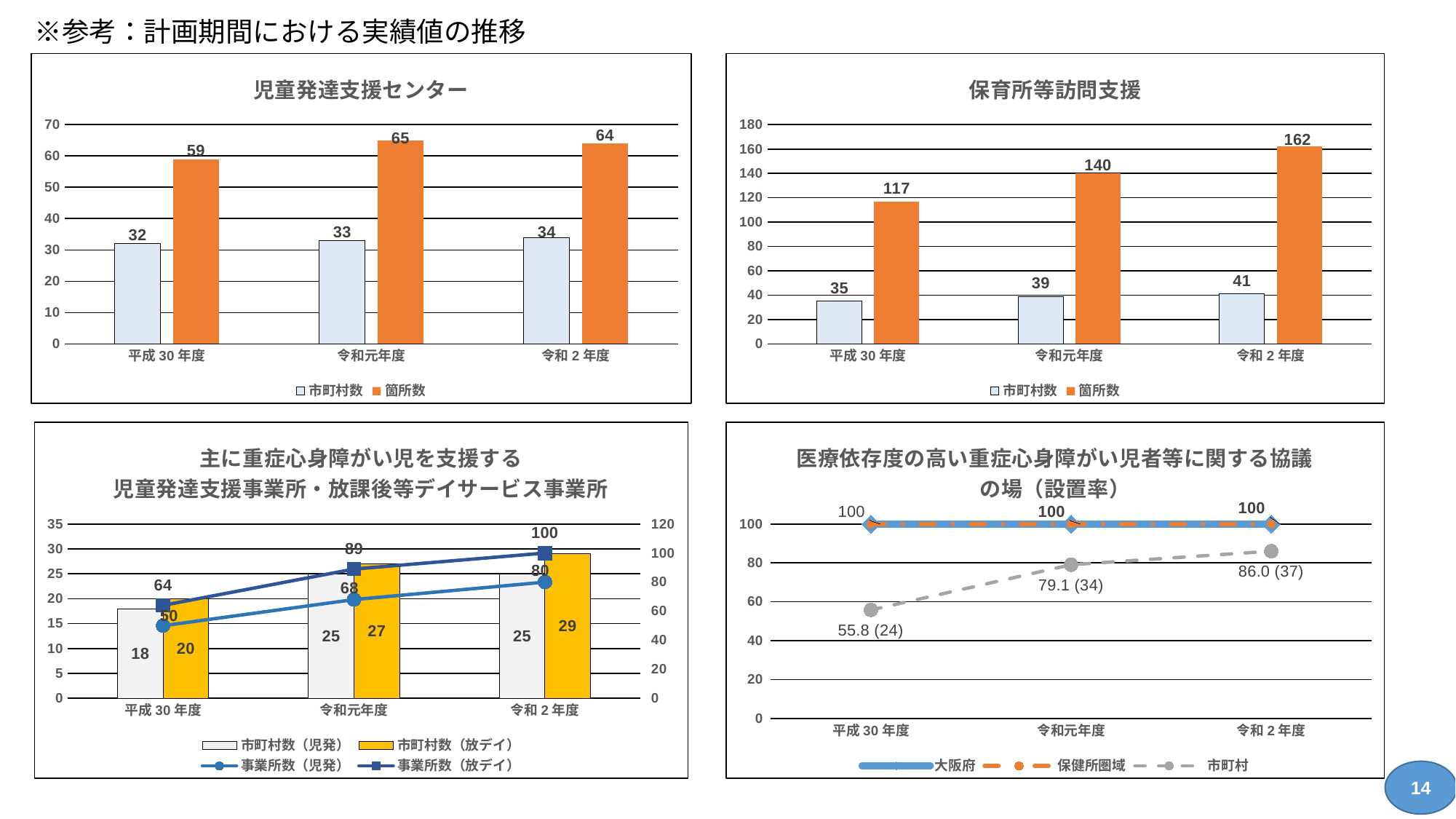

※参考：計画期間における実績値の推移

### Chart: 保育所等訪問支援

| Category | 市町村数 | 箇所数 |
|---|---|---|
| 平成30年度 | 35.0 | 117.0 |
| 令和元年度 | 39.0 | 140.0 |
| 令和2年度 | 41.0 | 162.0 |

### Chart: 児童発達支援センター

| Category | 市町村数 | 箇所数 |
|---|---|---|
| 平成30年度 | 32.0 | 59.0 |
| 令和元年度 | 33.0 | 65.0 |
| 令和2年度 | 34.0 | 64.0 |

### Chart: 主に重症心身障がい児を支援する
児童発達支援事業所・放課後等デイサービス事業所

| Category | 市町村数（児発） | 市町村数（放デイ） | 事業所数（児発） | 事業所数（放デイ） |
|---|---|---|---|---|
| 平成30年度 | 18.0 | 20.0 | 50.0 | 64.0 |
| 令和元年度 | 25.0 | 27.0 | 68.0 | 89.0 |
| 令和2年度 | 25.0 | 29.0 | 80.0 | 100.0 |

### Chart: 医療依存度の高い重症心身障がい児者等に関する協議の場（設置率）

| Category | 大阪府 | 保健所圏域 | 市町村 |
|---|---|---|---|
| 平成30年度 | 100.0 | 100.0 | 55.81395348837209 |
| 令和元年度 | 100.0 | 100.0 | 79.06976744186046 |
| 令和2年度 | 100.0 | 100.0 | 86.04651162790698 |
14